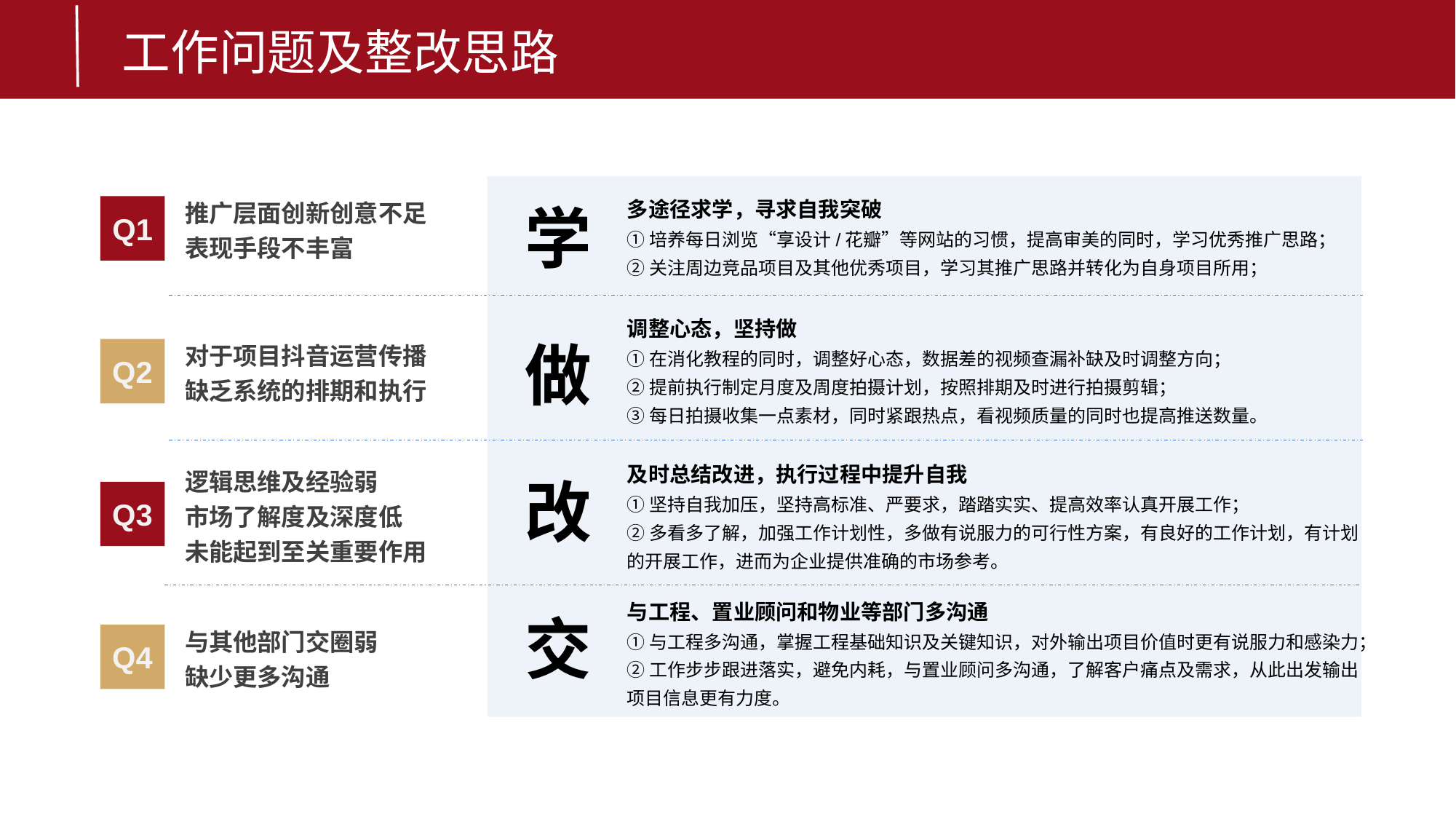

工作问题及整改思路

推广层面创新创意不足
表现手段不丰富
多途径求学，寻求自我突破
①培养每日浏览“享设计/花瓣”等网站的习惯，提高审美的同时，学习优秀推广思路；
②关注周边竞品项目及其他优秀项目，学习其推广思路并转化为自身项目所用；
学
Q1
调整心态，坚持做
①在消化教程的同时，调整好心态，数据差的视频查漏补缺及时调整方向；
②提前执行制定月度及周度拍摄计划，按照排期及时进行拍摄剪辑；
③每日拍摄收集一点素材，同时紧跟热点，看视频质量的同时也提高推送数量。
做
对于项目抖音运营传播
缺乏系统的排期和执行
Q2
及时总结改进，执行过程中提升自我
①坚持自我加压，坚持高标准、严要求，踏踏实实、提高效率认真开展工作；
②多看多了解，加强工作计划性，多做有说服力的可行性方案，有良好的工作计划，有计划的开展工作，进而为企业提供准确的市场参考。
改
逻辑思维及经验弱
市场了解度及深度低
未能起到至关重要作用
Q3
与工程、置业顾问和物业等部门多沟通
①与工程多沟通，掌握工程基础知识及关键知识，对外输出项目价值时更有说服力和感染力；
②工作步步跟进落实，避免内耗，与置业顾问多沟通，了解客户痛点及需求，从此出发输出项目信息更有力度。
交
与其他部门交圈弱
缺少更多沟通
Q4